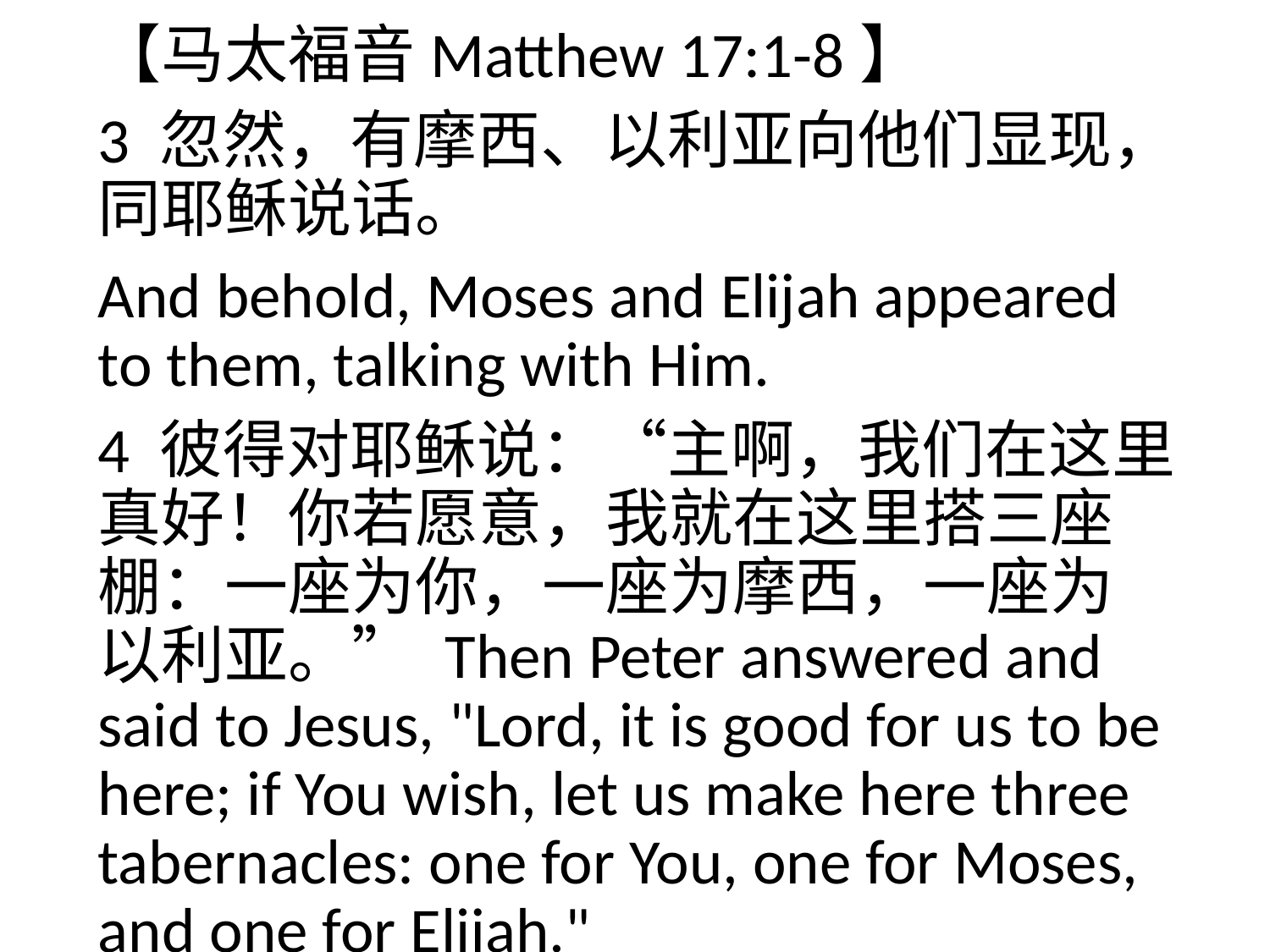

【马太福音Matthew 17:1-8】
3 忽然，有摩西、以利亚向他们显现，同耶稣说话。
And behold, Moses and Elijah appeared to them, talking with Him.
4 彼得对耶稣说：“主啊，我们在这里真好！你若愿意，我就在这里搭三座棚：一座为你，一座为摩西，一座为以利亚。” Then Peter answered and said to Jesus, "Lord, it is good for us to be here; if You wish, let us make here three tabernacles: one for You, one for Moses, and one for Elijah."